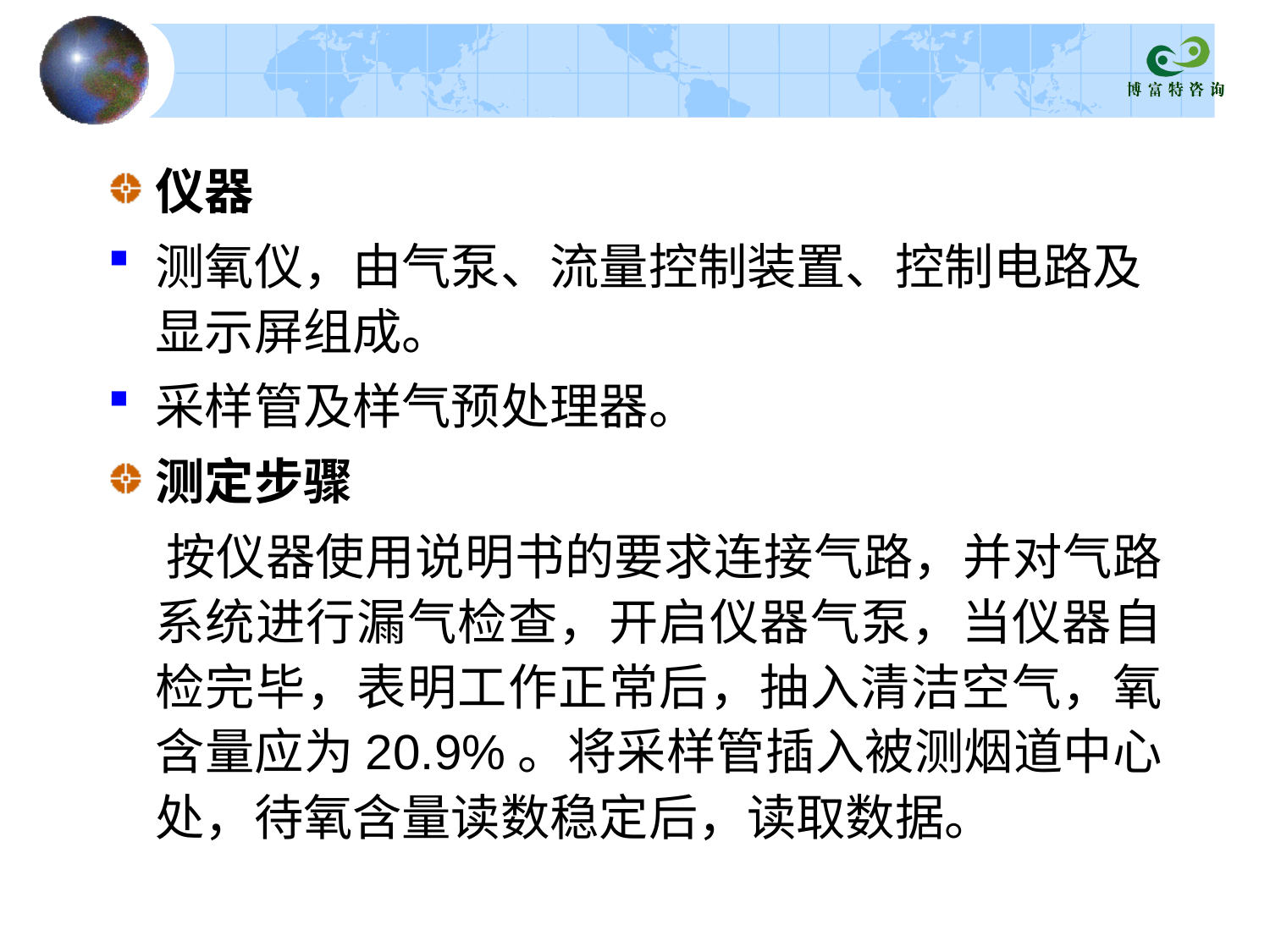

仪器
测氧仪，由气泵、流量控制装置、控制电路及显示屏组成。
采样管及样气预处理器。
测定步骤
    按仪器使用说明书的要求连接气路，并对气路系统进行漏气检查，开启仪器气泵，当仪器自检完毕，表明工作正常后，抽入清洁空气，氧含量应为20.9%。将采样管插入被测烟道中心处，待氧含量读数稳定后，读取数据。